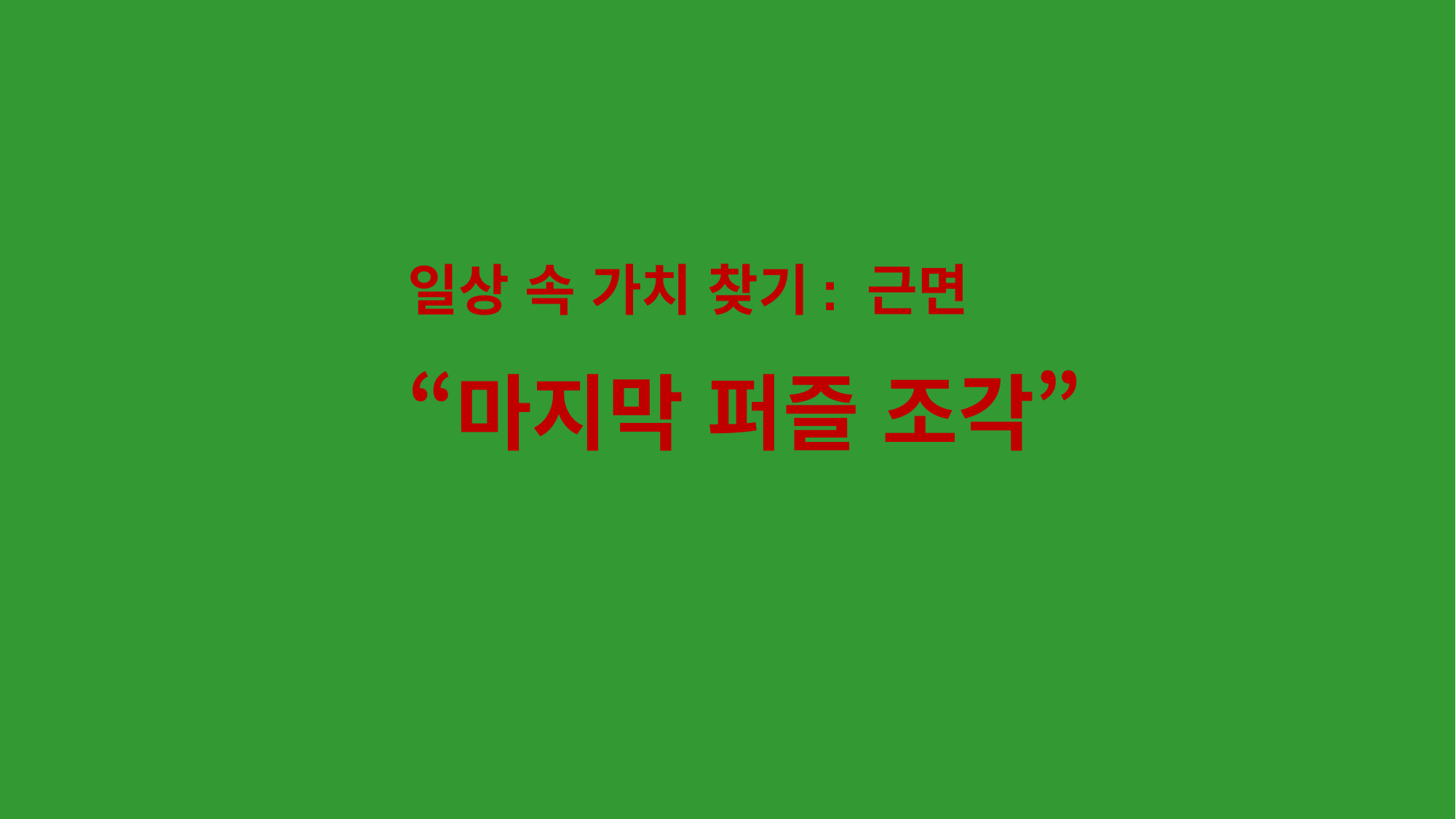

# 일상 속 가치 찾기: 근면 “마지막 퍼즐 조각”